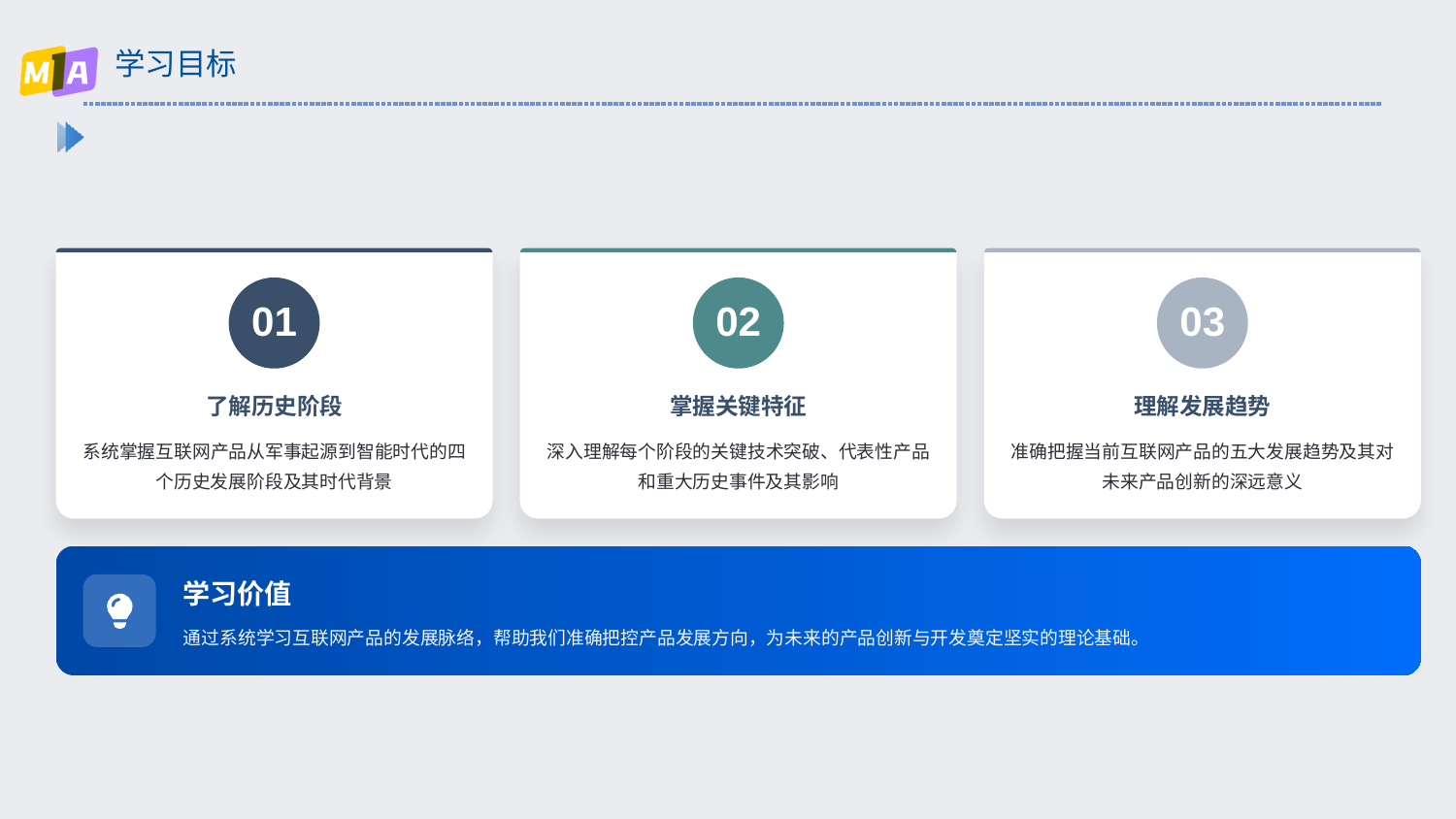

# 学习目标

01
02
03
了解历史阶段
掌握关键特征
理解发展趋势
系统掌握互联网产品从军事起源到智能时代的四个历史发展阶段及其时代背景
深入理解每个阶段的关键技术突破、代表性产品和重大历史事件及其影响
准确把握当前互联网产品的五大发展趋势及其对未来产品创新的深远意义

学习价值

通过系统学习互联网产品的发展脉络，帮助我们准确把控产品发展方向，为未来的产品创新与开发奠定坚实的理论基础。